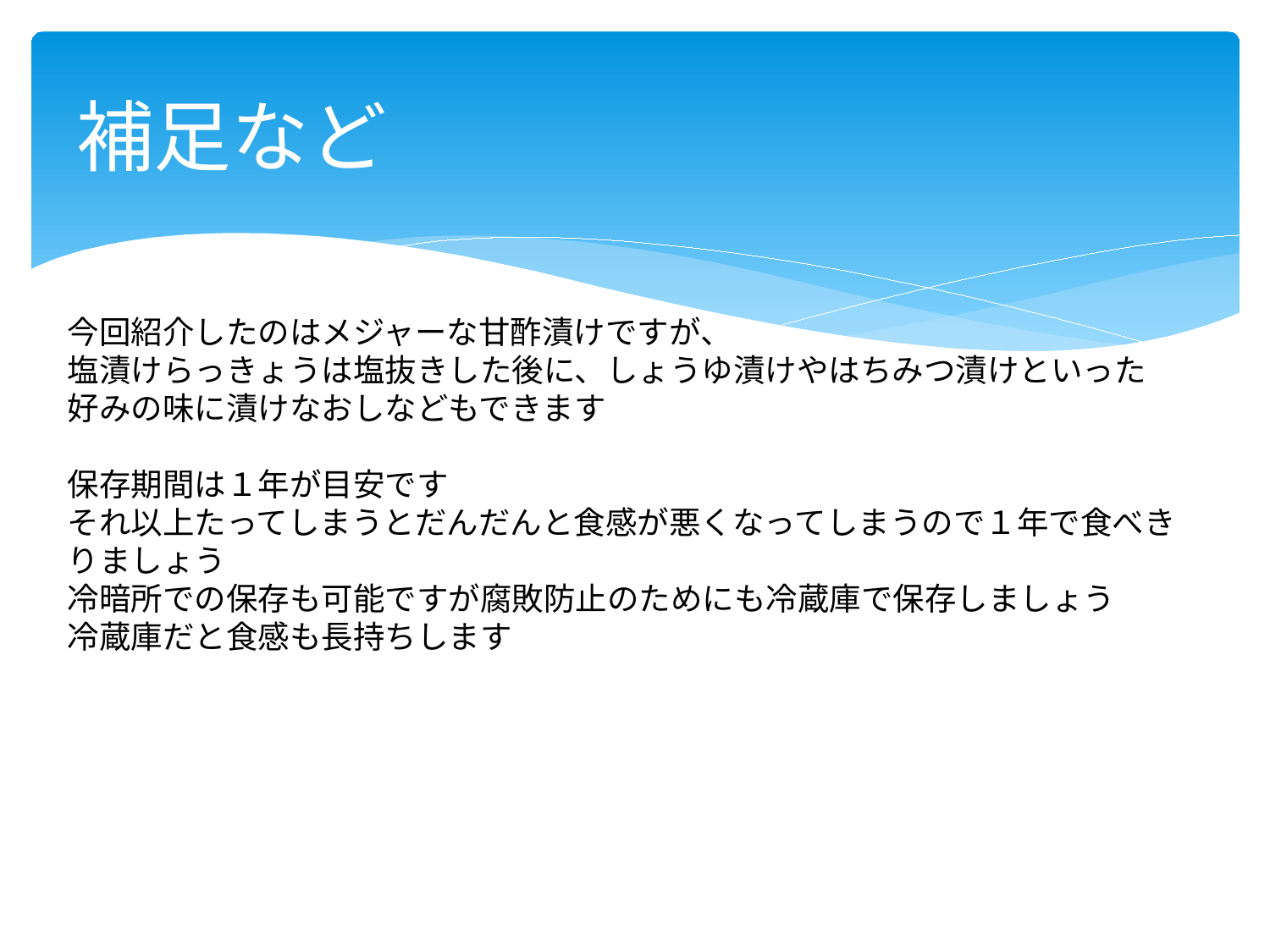

# 補足など
今回紹介したのはメジャーな甘酢漬けですが、
塩漬けらっきょうは塩抜きした後に、しょうゆ漬けやはちみつ漬けといった
好みの味に漬けなおしなどもできます

保存期間は１年が目安です
それ以上たってしまうとだんだんと食感が悪くなってしまうので１年で食べきりましょう
冷暗所での保存も可能ですが腐敗防止のためにも冷蔵庫で保存しましょう
冷蔵庫だと食感も長持ちします